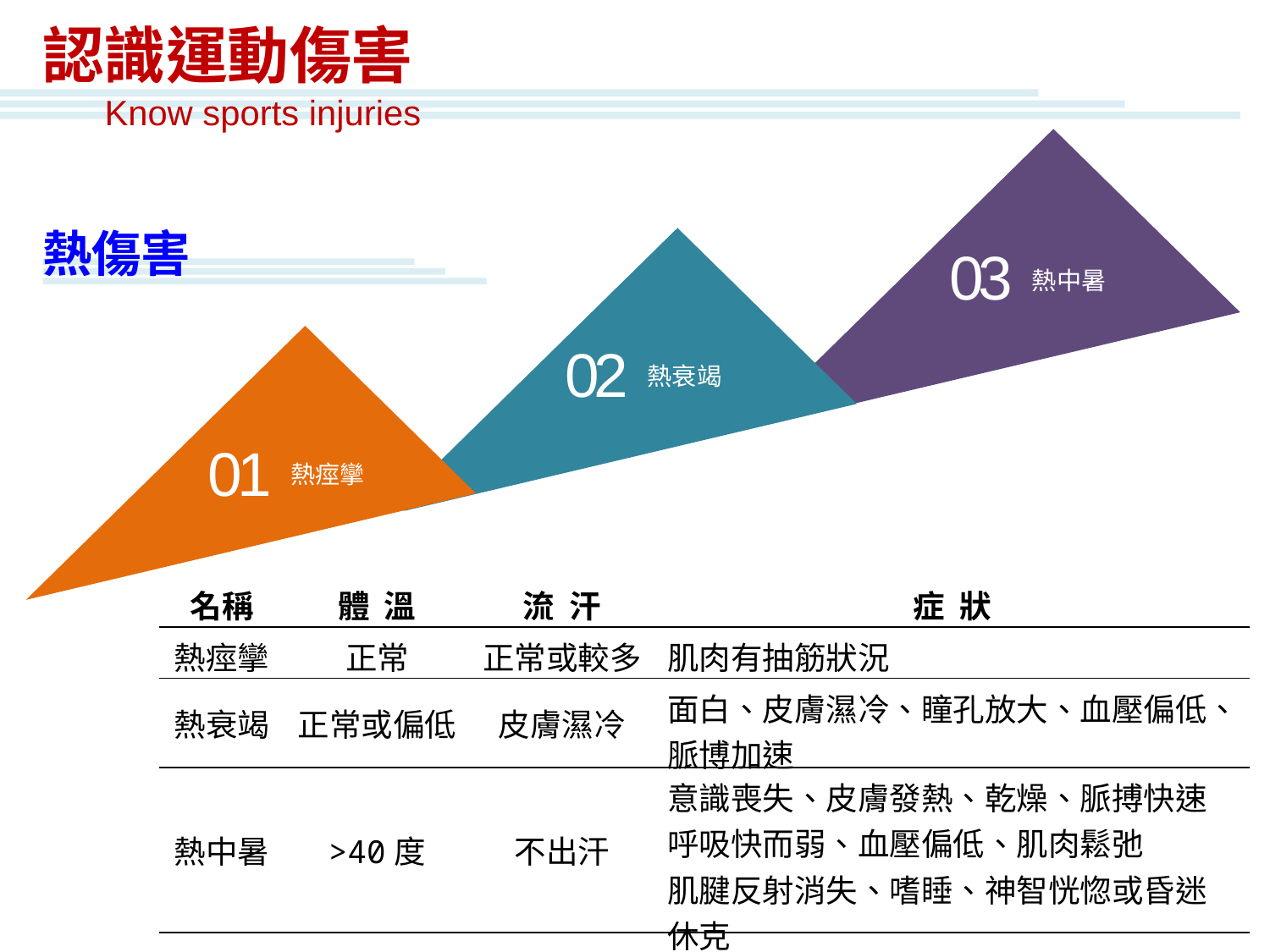

認識運動傷害
Know sports injuries

03
熱中暑

02
熱衰竭

01
熱痙攣
熱傷害

| 名稱 | 體 溫 | 流 汗 | 症 狀 |
| --- | --- | --- | --- |
| 熱痙攣 | 正常 | 正常或較多 | 肌肉有抽筋狀況 |
| 熱衰竭 | 正常或偏低 | 皮膚濕冷 | 面白、皮膚濕冷、瞳孔放大、血壓偏低、脈博加速 |
| 熱中暑 | >40度 | 不出汗 | 意識喪失、皮膚發熱、乾燥、脈搏快速 呼吸快而弱、血壓偏低、肌肉鬆弛 肌腱反射消失、嗜睡、神智恍惚或昏迷 休克 |